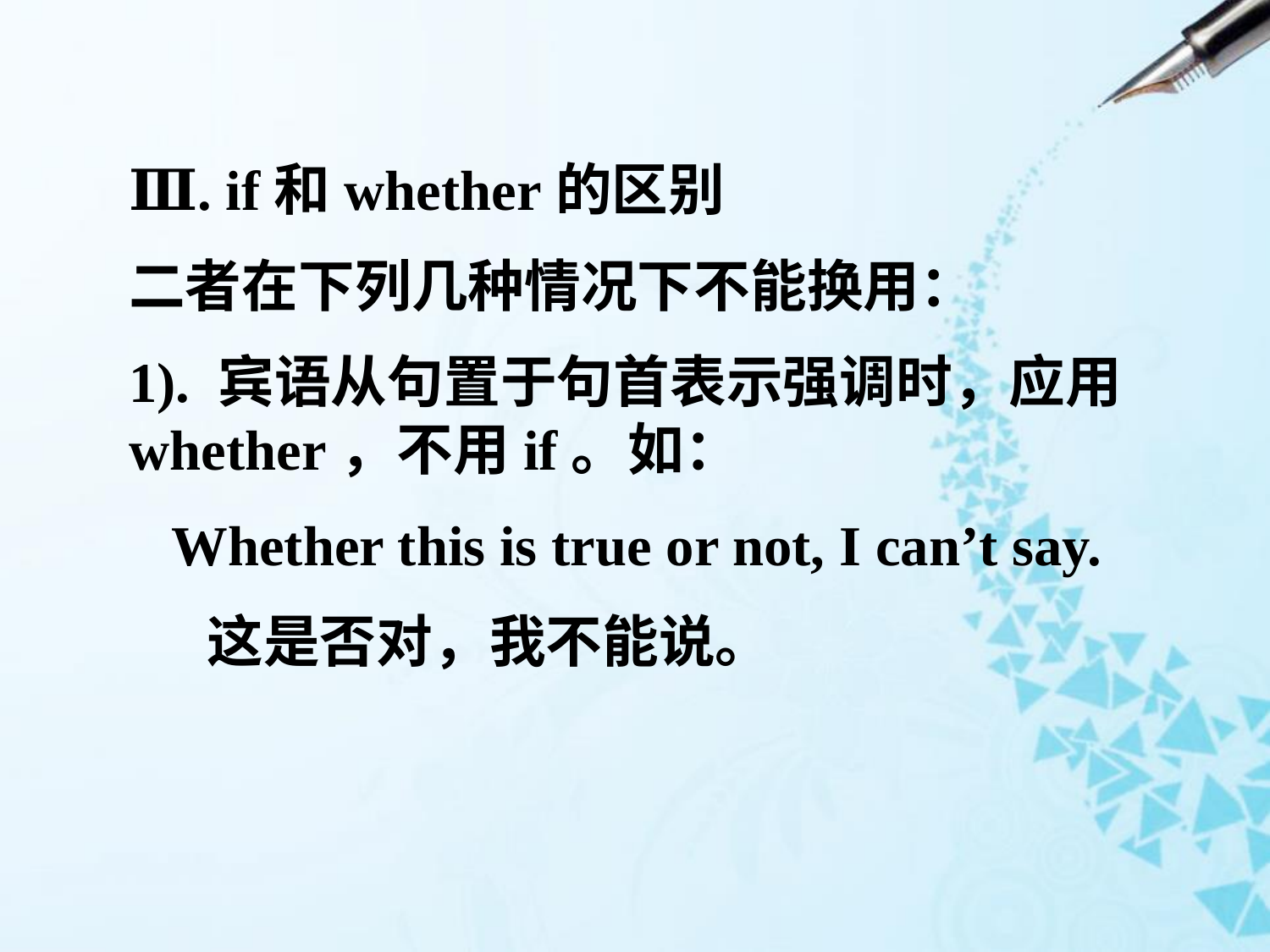

Ⅲ. if和whether的区别
二者在下列几种情况下不能换用：
1). 宾语从句置于句首表示强调时，应用whether，不用if。如：
   Whether this is true or not, I can’t say.
     这是否对，我不能说。